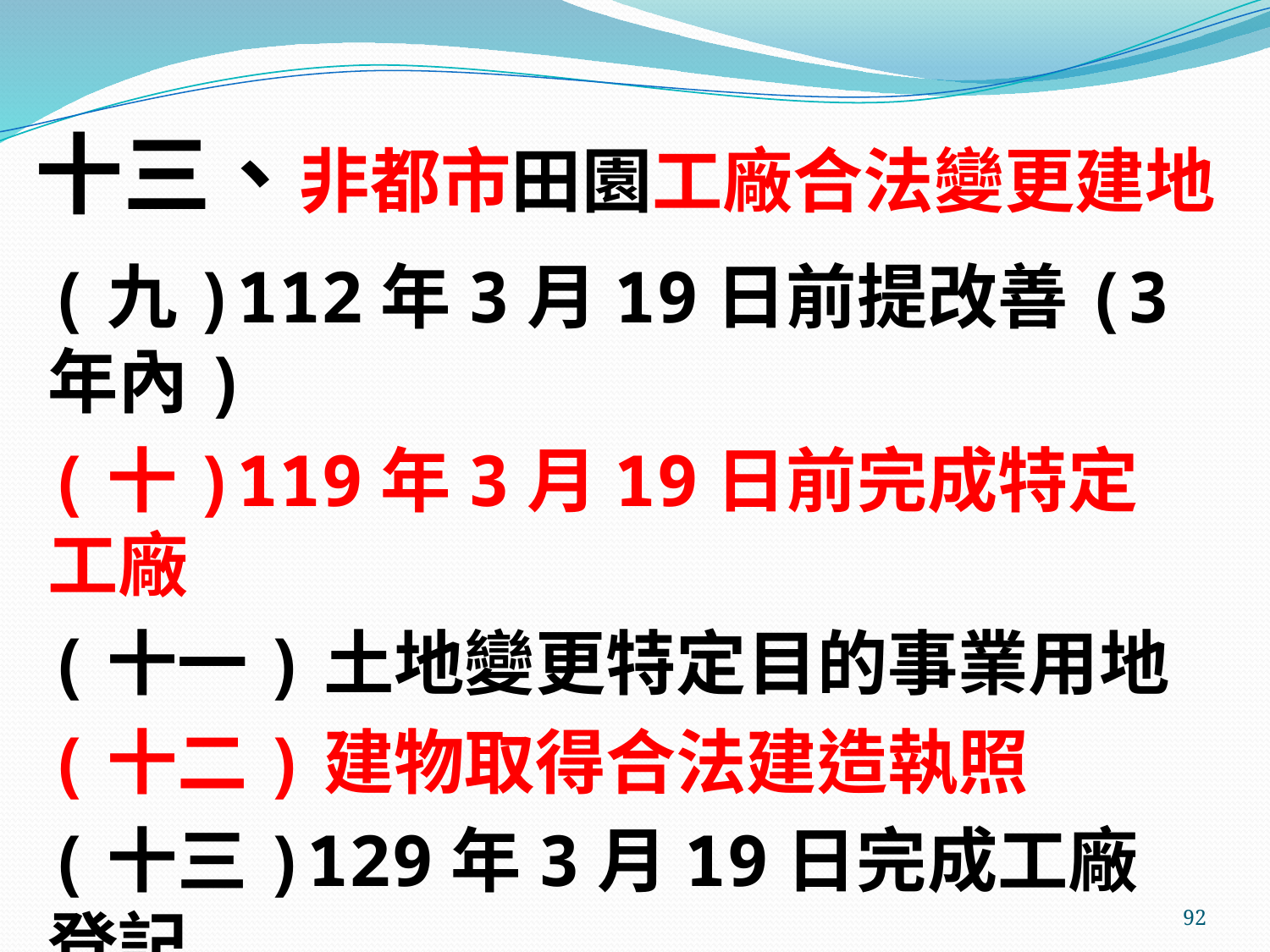

# 十三、非都市田園工廠合法變更建地
(九)112年3月19日前提改善(3年內)
(十)119年3月19日前完成特定工廠
(十一)土地變更特定目的事業用地
(十二)建物取得合法建造執照
(十三)129年3月19日完成工廠登記
例8
92